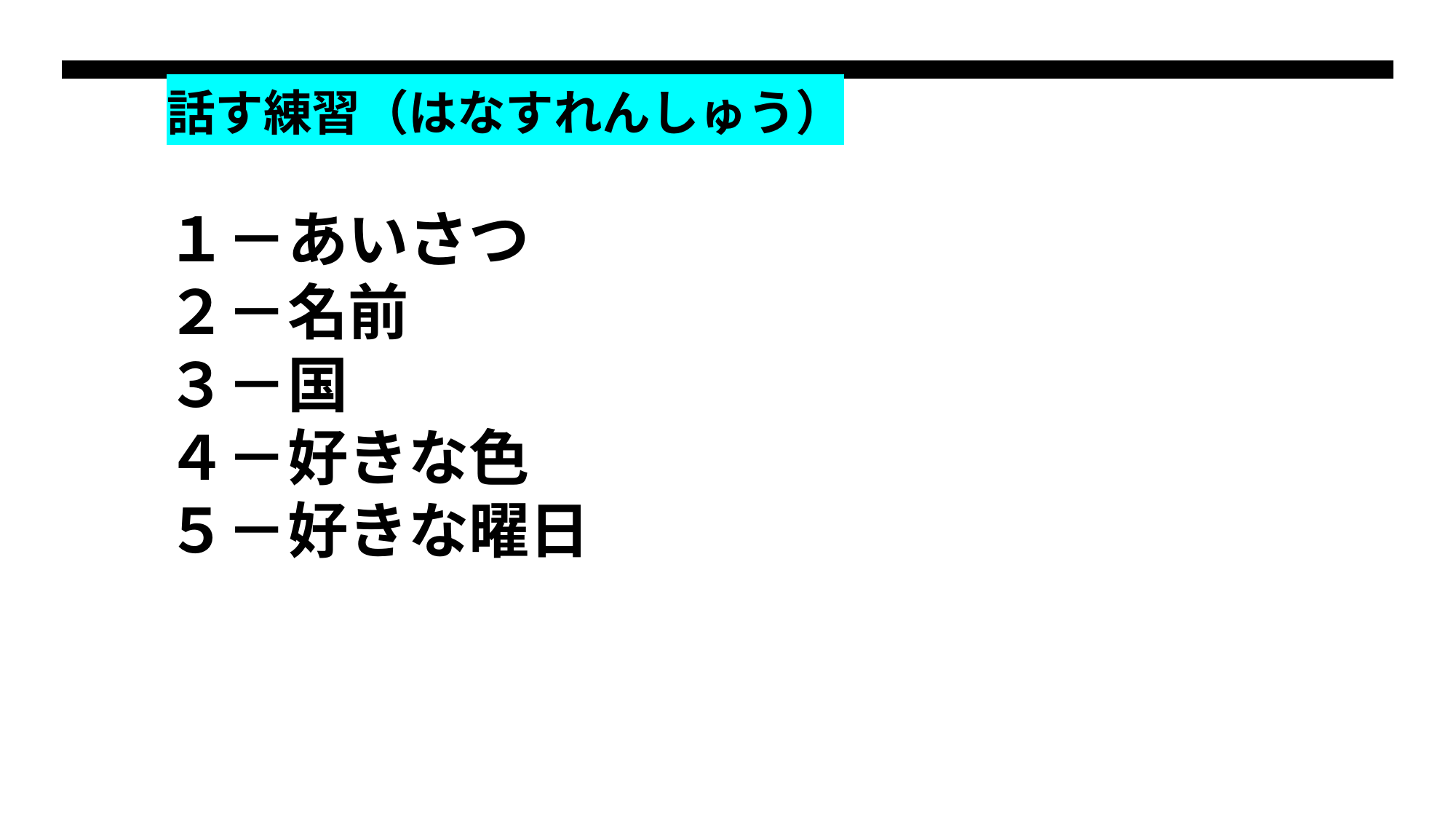

# 話す練習（はなすれんしゅう）
１－あいさつ
２－名前
３－国
４－好きな色
５－好きな曜日